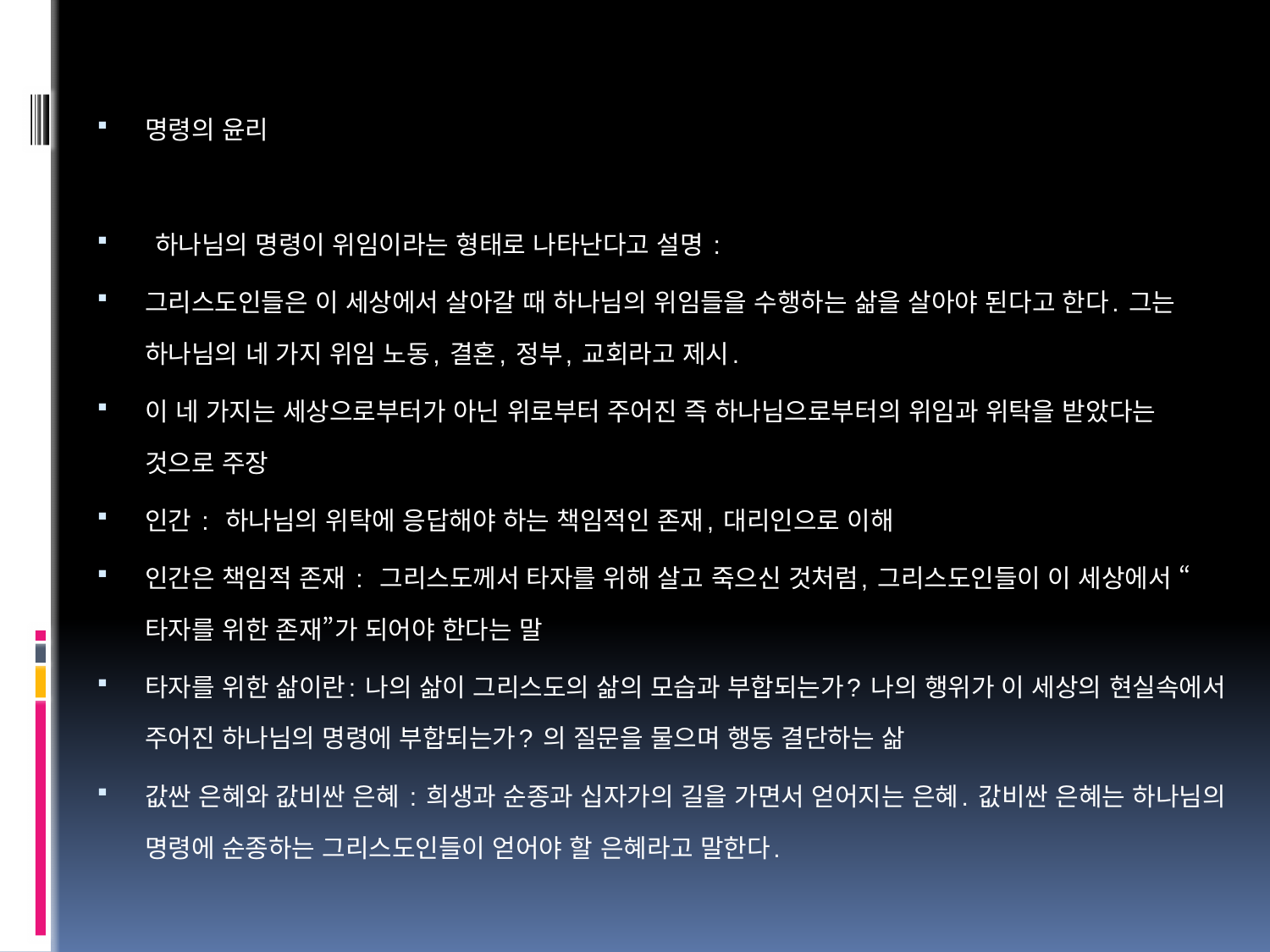

명령의 윤리

 하나님의 명령이 위임이라는 형태로 나타난다고 설명 :
그리스도인들은 이 세상에서 살아갈 때 하나님의 위임들을 수행하는 삶을 살아야 된다고 한다. 그는 하나님의 네 가지 위임 노동, 결혼, 정부, 교회라고 제시.
이 네 가지는 세상으로부터가 아닌 위로부터 주어진 즉 하나님으로부터의 위임과 위탁을 받았다는 것으로 주장
인간 :  하나님의 위탁에 응답해야 하는 책임적인 존재, 대리인으로 이해
인간은 책임적 존재 :  그리스도께서 타자를 위해 살고 죽으신 것처럼, 그리스도인들이 이 세상에서 “타자를 위한 존재”가 되어야 한다는 말
타자를 위한 삶이란: 나의 삶이 그리스도의 삶의 모습과 부합되는가? 나의 행위가 이 세상의 현실속에서 주어진 하나님의 명령에 부합되는가? 의 질문을 물으며 행동 결단하는 삶
값싼 은혜와 값비싼 은혜 : 희생과 순종과 십자가의 길을 가면서 얻어지는 은혜. 값비싼 은혜는 하나님의 명령에 순종하는 그리스도인들이 얻어야 할 은혜라고 말한다.